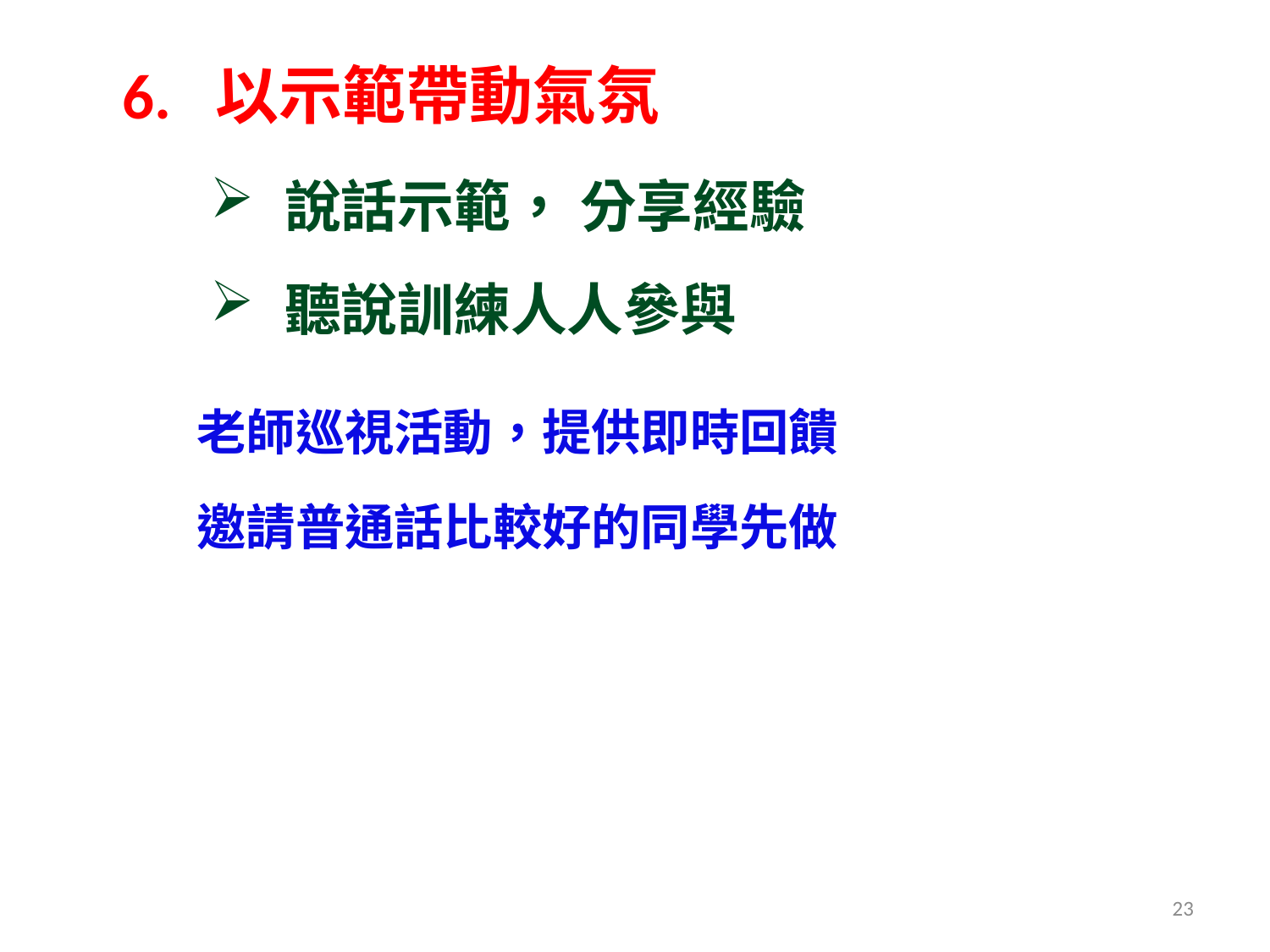

6.  以示範帶動氣氛
說話示範， 分享經驗
聽說訓練人人參與
老師巡視活動，提供即時回饋
邀請普通話比較好的同學先做
23